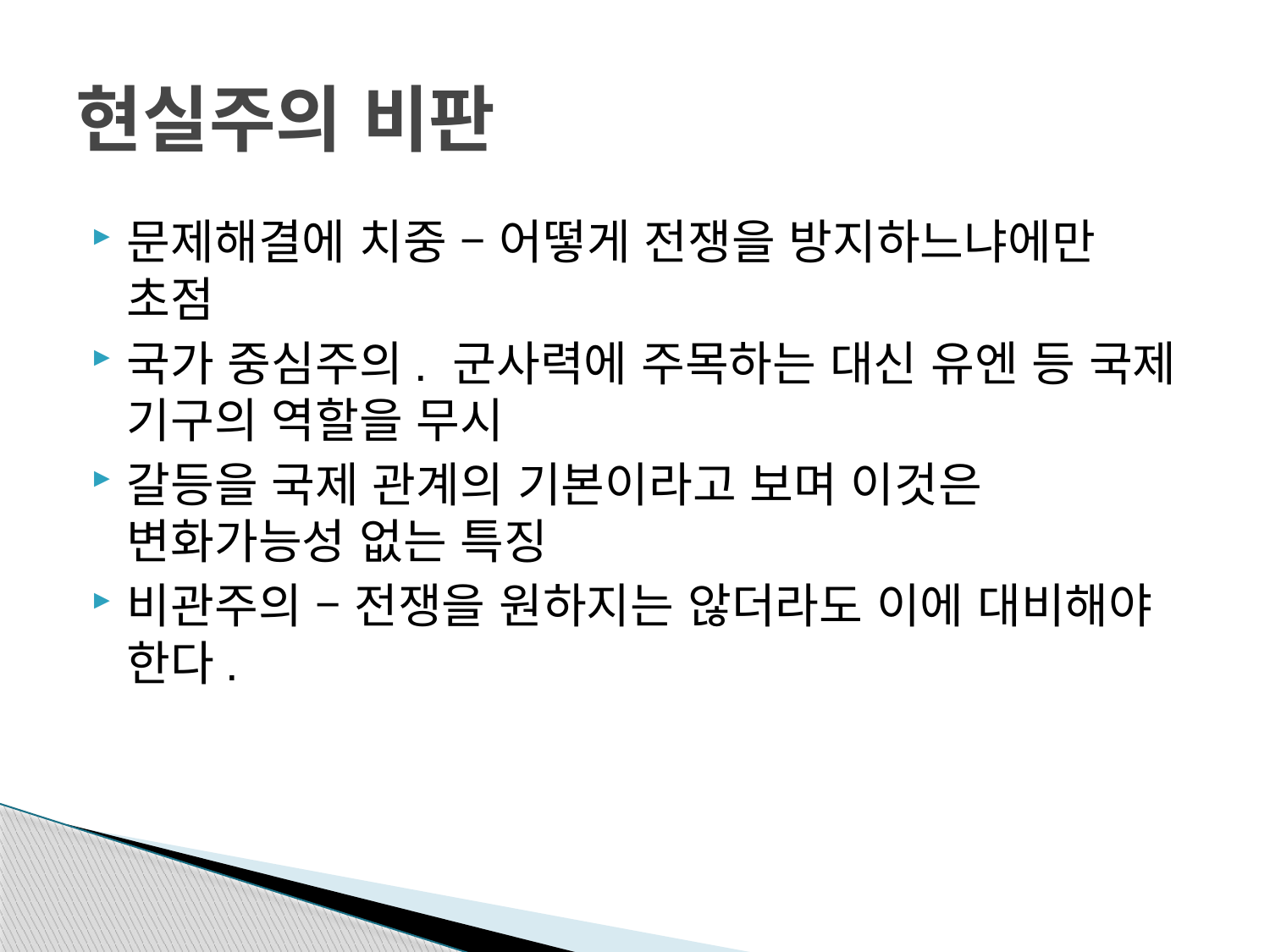

# 현실주의 비판
문제해결에 치중 – 어떻게 전쟁을 방지하느냐에만 초점
국가 중심주의. 군사력에 주목하는 대신 유엔 등 국제 기구의 역할을 무시
갈등을 국제 관계의 기본이라고 보며 이것은 변화가능성 없는 특징
비관주의 – 전쟁을 원하지는 않더라도 이에 대비해야 한다.